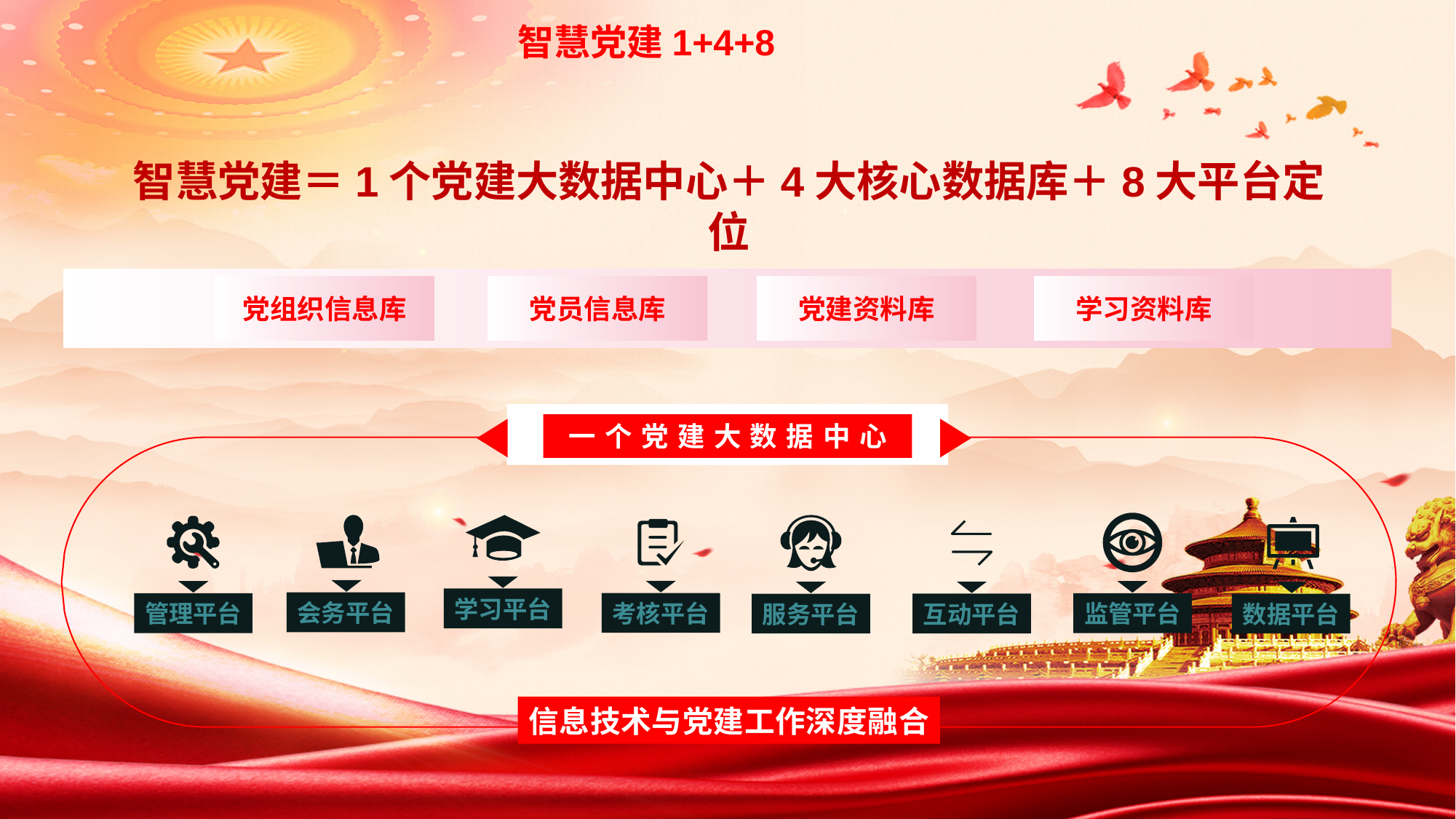

智慧党建1+4+8
智慧党建＝1个党建大数据中心＋4大核心数据库＋8大平台定位

党组织信息库
党员信息库
党建资料库
学习资料库

一个党建大数据中心

信息技术与党建工作深度融合

监管平台

会务平台

学习平台

服务平台

管理平台

数据平台

考核平台

互动平台